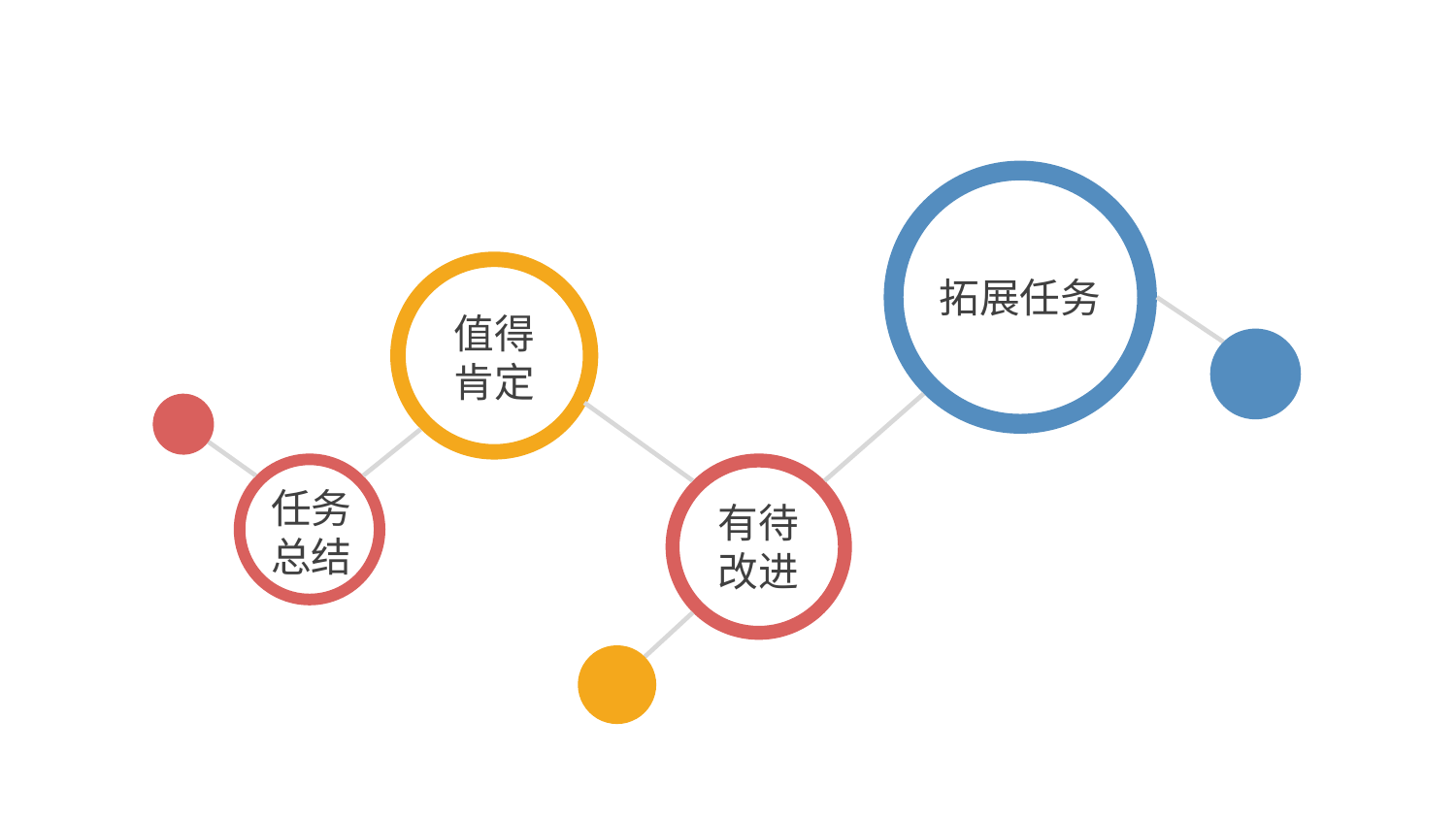

拓展任务

值得
肯定

任务
总结

有待
改进